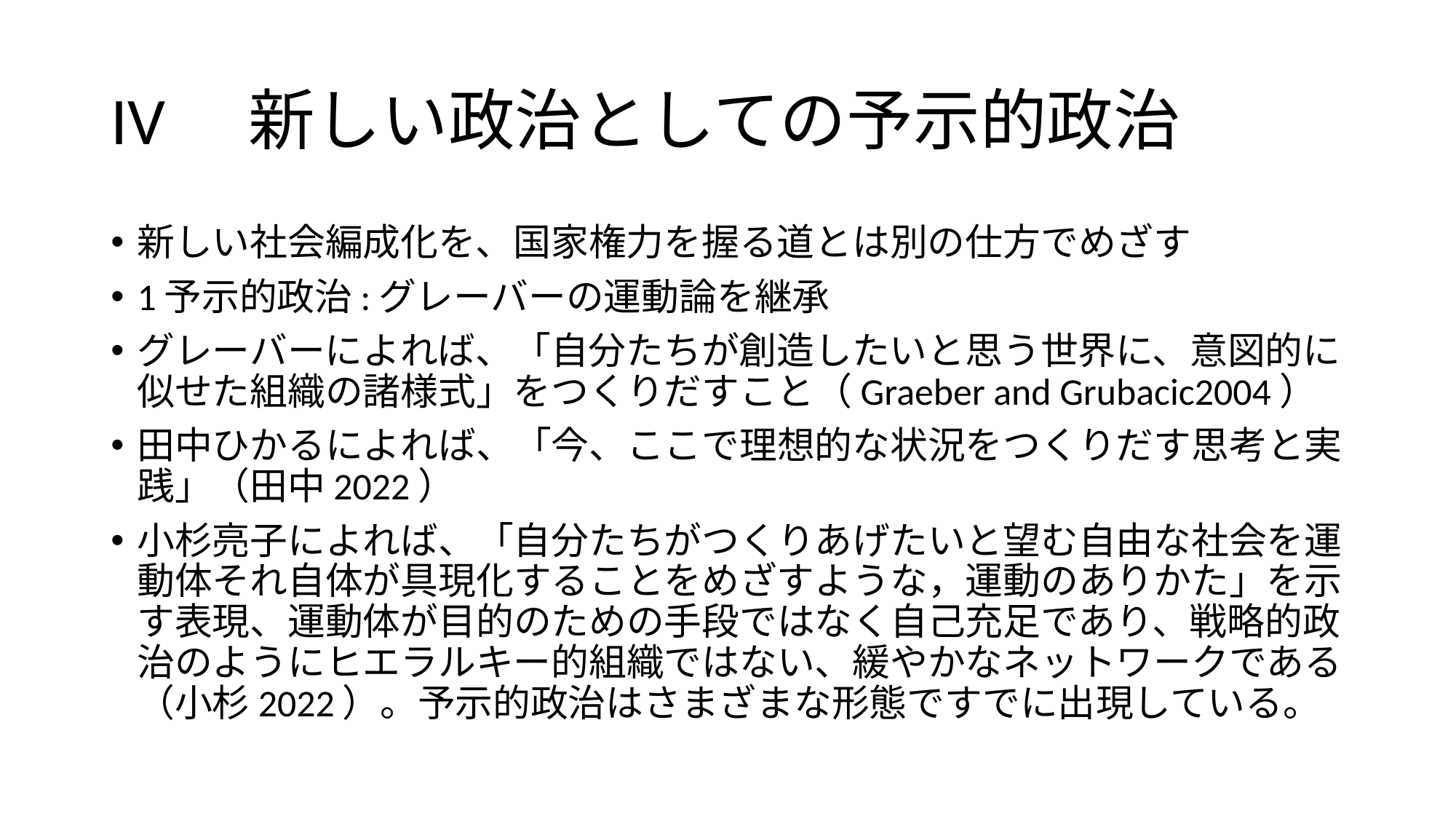

# IV　新しい政治としての予示的政治
新しい社会編成化を、国家権力を握る道とは別の仕方でめざす
1予示的政治:グレーバーの運動論を継承
グレーバーによれば、「自分たちが創造したいと思う世界に、意図的に似せた組織の諸様式」をつくりだすこと（Graeber and Grubacic2004）
田中ひかるによれば、「今、ここで理想的な状況をつくりだす思考と実践」（田中2022）
小杉亮子によれば、「自分たちがつくりあげたいと望む自由な社会を運動体それ自体が具現化することをめざすような，運動のありかた」を示す表現、運動体が目的のための手段ではなく自己充足であり、戦略的政治のようにヒエラルキー的組織ではない、緩やかなネットワークである（小杉2022）。予示的政治はさまざまな形態ですでに出現している。